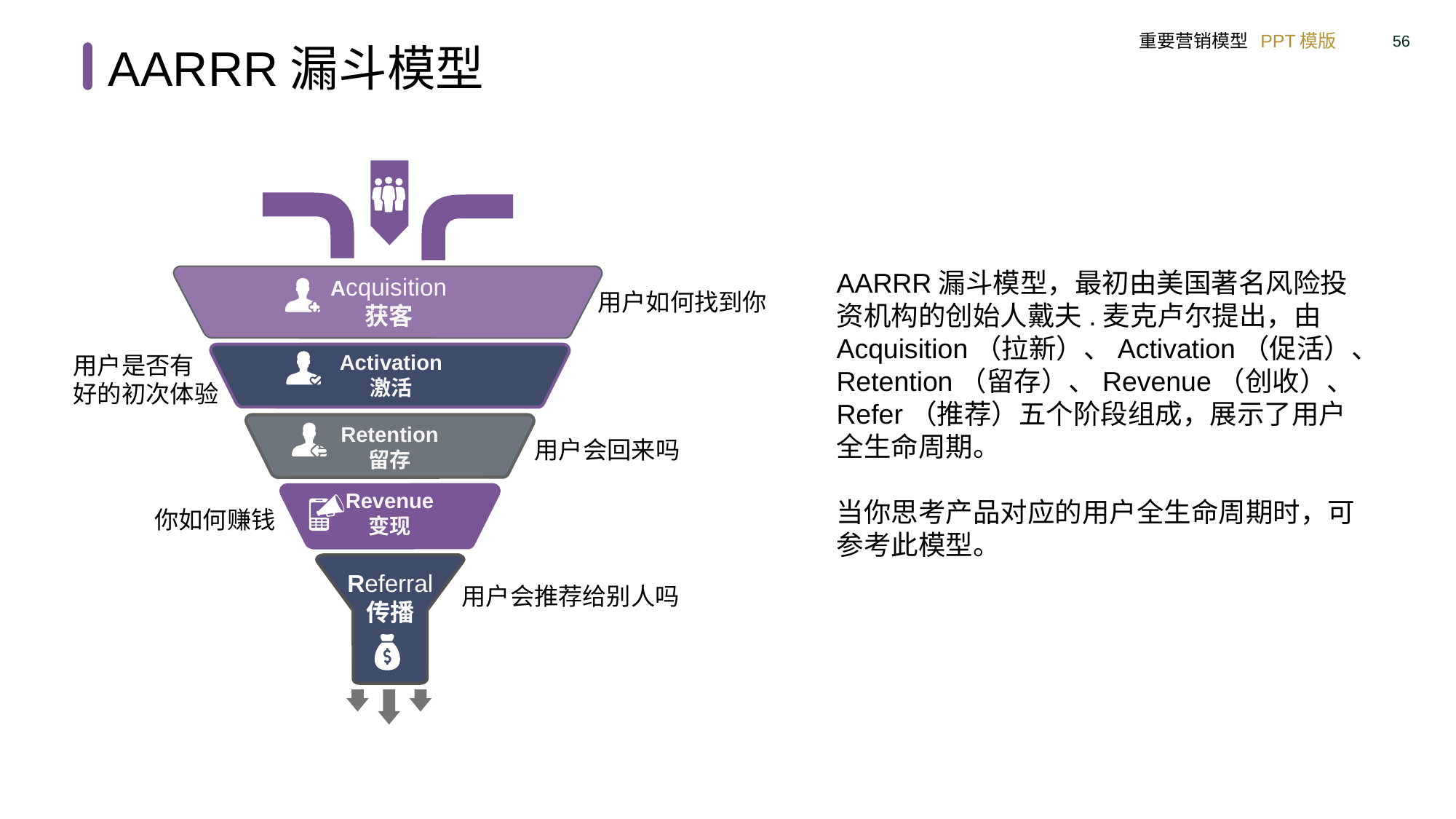

AARRR漏斗模型

AARRR漏斗模型，最初由美国著名风险投资机构的创始人戴夫.麦克卢尔提出，由Acquisition（拉新）、Activation（促活）、Retention（留存）、Revenue（创收）、Refer（推荐）五个阶段组成，展示了用户全生命周期。

当你思考产品对应的用户全生命周期时，可参考此模型。
Acquisition
获客

用户如何找到你
Activation
激活

用户是否有
好的初次体验

Retention
留存

用户会回来吗
Revenue
变现

你如何赚钱

Referral
传播
用户会推荐给别人吗